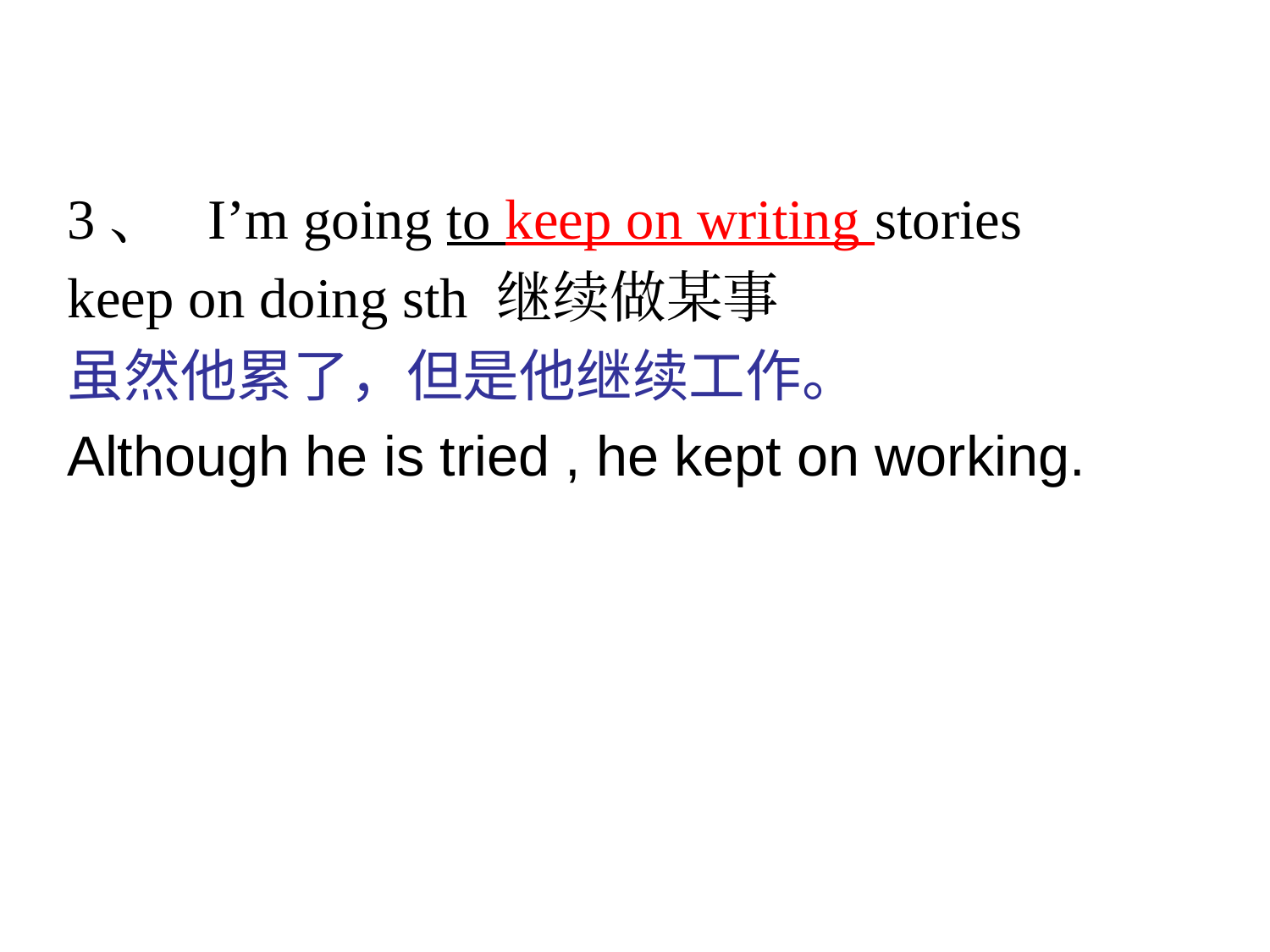

3、  I’m going to keep on writing stories
keep on doing sth 继续做某事
虽然他累了，但是他继续工作。
Although he is tried , he kept on working.